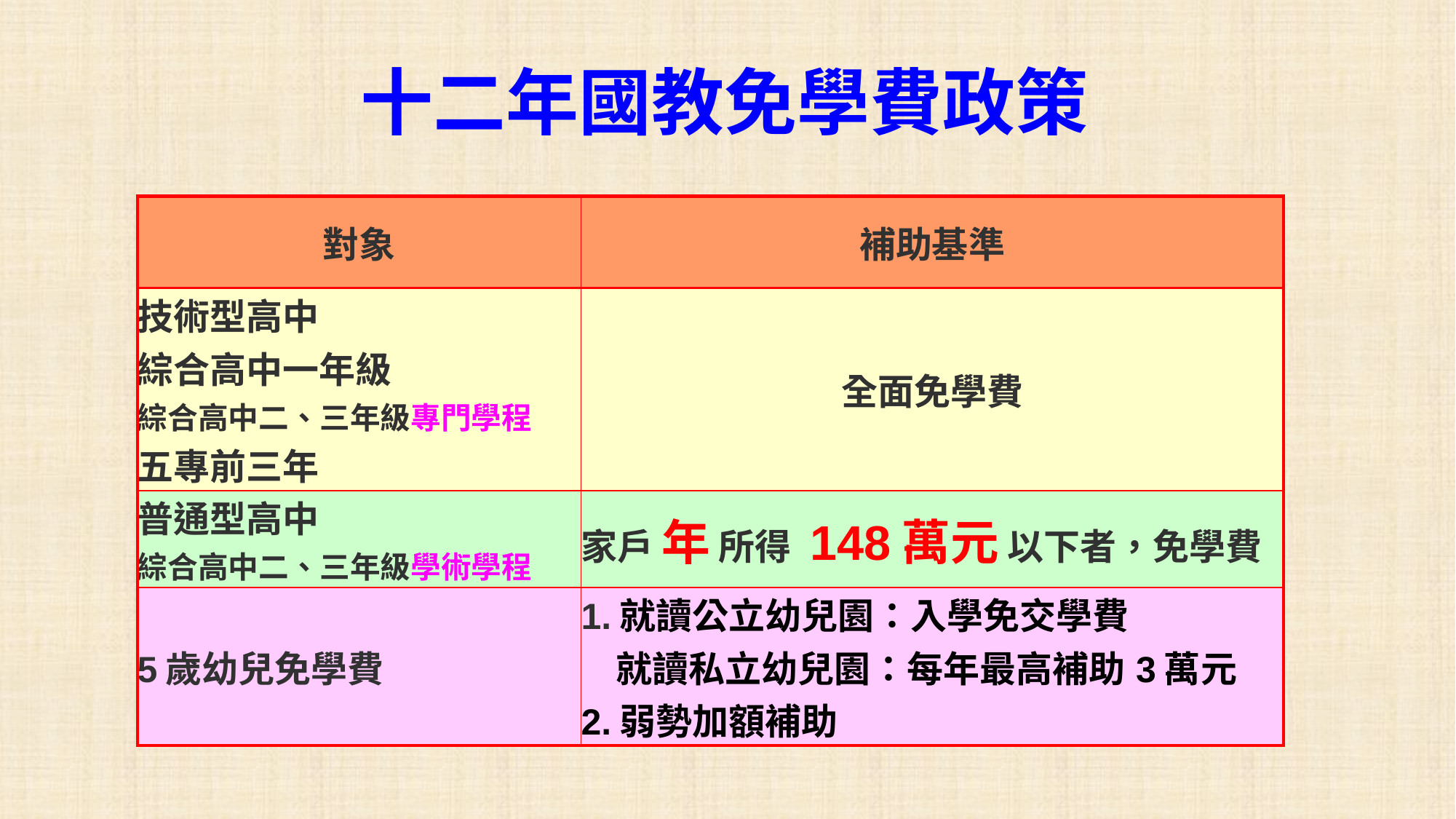

十二年國教免學費政策
| 對象 | 補助基準 |
| --- | --- |
| 技術型高中 綜合高中一年級 綜合高中二、三年級專門學程 五專前三年 | 全面免學費 |
| 普通型高中 綜合高中二、三年級學術學程 | 家戶 年 所得 148萬元 以下者，免學費 |
| 5歲幼兒免學費 | 1.就讀公立幼兒園：入學免交學費 就讀私立幼兒園：每年最高補助3萬元 2.弱勢加額補助 |